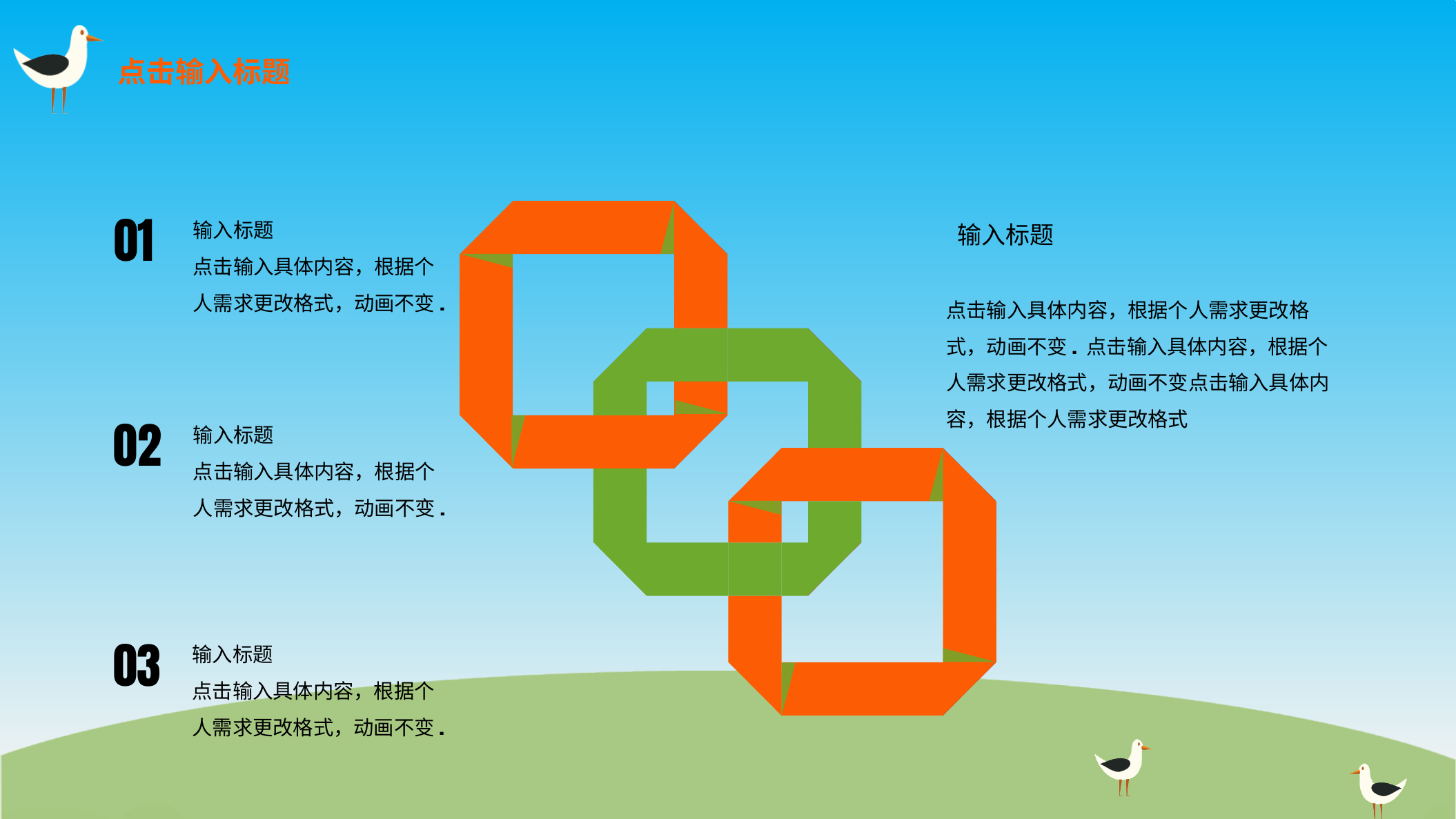

点击输入标题
 输入标题

点击输入具体内容，根据个人需求更改格式，动画不变. 点击输入具体内容，根据个人需求更改格式，动画不变点击输入具体内容，根据个人需求更改格式
输入标题
点击输入具体内容，根据个人需求更改格式，动画不变.

01
输入标题
点击输入具体内容，根据个人需求更改格式，动画不变.
02
输入标题
点击输入具体内容，根据个人需求更改格式，动画不变.
03